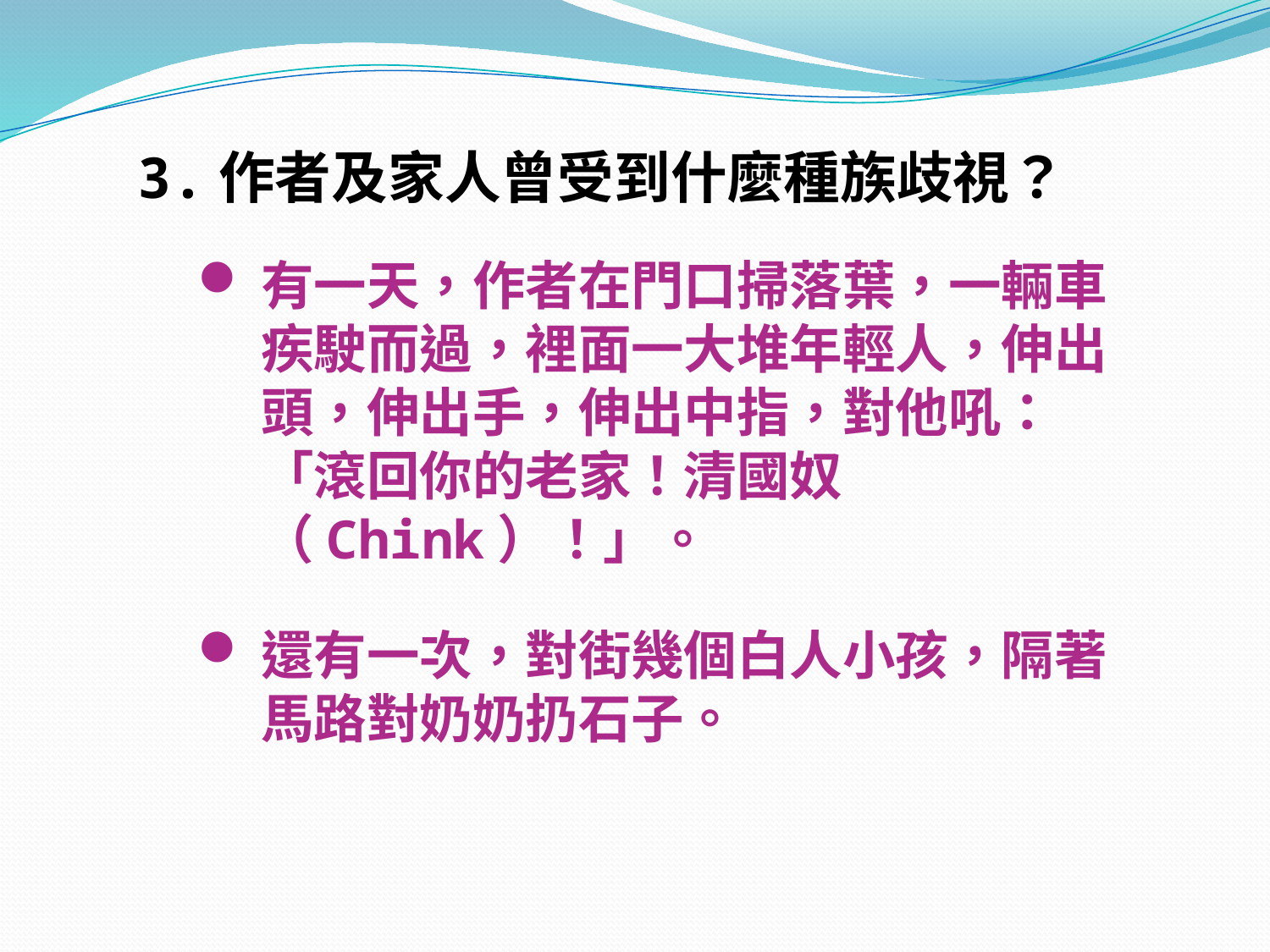

3.作者及家人曾受到什麼種族歧視？
有一天，作者在門口掃落葉，一輛車疾駛而過，裡面一大堆年輕人，伸出頭，伸出手，伸出中指，對他吼：「滾回你的老家！清國奴（Chink）！」。

還有一次，對街幾個白人小孩，隔著馬路對奶奶扔石子。